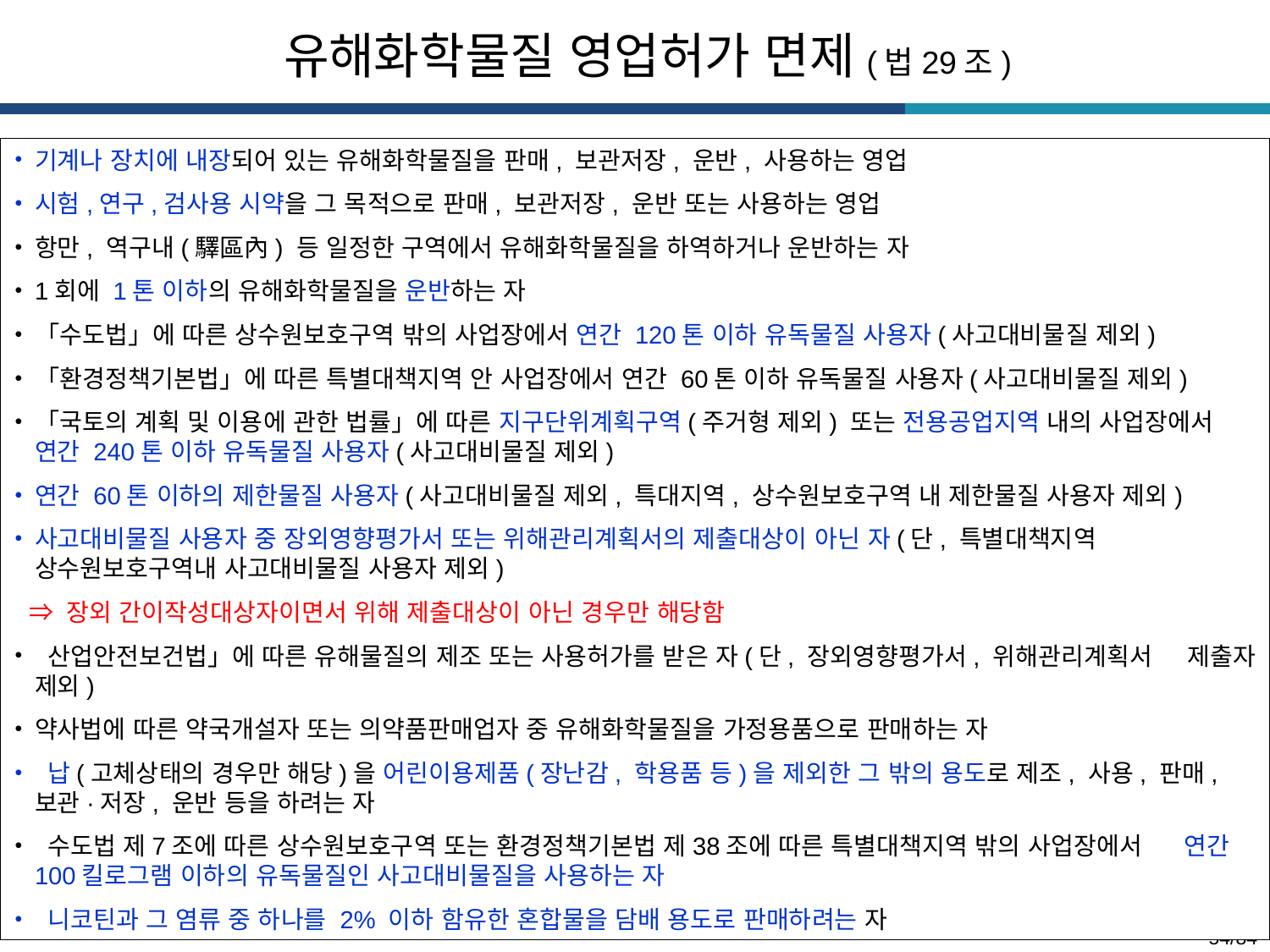

유해화학물질 영업허가 면제(법29조)
기계나 장치에 내장되어 있는 유해화학물질을 판매, 보관저장, 운반, 사용하는 영업
시험,연구,검사용 시약을 그 목적으로 판매, 보관저장, 운반 또는 사용하는 영업
항만, 역구내(驛區內) 등 일정한 구역에서 유해화학물질을 하역하거나 운반하는 자
1회에 1톤 이하의 유해화학물질을 운반하는 자
「수도법」에 따른 상수원보호구역 밖의 사업장에서 연간 120톤 이하 유독물질 사용자(사고대비물질 제외)
「환경정책기본법」에 따른 특별대책지역 안 사업장에서 연간 60톤 이하 유독물질 사용자(사고대비물질 제외)
「국토의 계획 및 이용에 관한 법률」에 따른 지구단위계획구역(주거형 제외) 또는 전용공업지역 내의 사업장에서 연간 240톤 이하 유독물질 사용자(사고대비물질 제외)
연간 60톤 이하의 제한물질 사용자(사고대비물질 제외, 특대지역, 상수원보호구역 내 제한물질 사용자 제외)
사고대비물질 사용자 중 장외영향평가서 또는 위해관리계획서의 제출대상이 아닌 자(단, 특별대책지역 상수원보호구역내 사고대비물질 사용자 제외)
  ⇒ 장외 간이작성대상자이면서 위해 제출대상이 아닌 경우만 해당함
 산업안전보건법」에 따른 유해물질의 제조 또는 사용허가를 받은 자(단, 장외영향평가서, 위해관리계획서     제출자 제외)
약사법에 따른 약국개설자 또는 의약품판매업자 중 유해화학물질을 가정용품으로 판매하는 자
 납(고체상태의 경우만 해당)을 어린이용제품(장난감, 학용품 등)을 제외한 그 밖의 용도로 제조, 사용, 판매,    보관·저장, 운반 등을 하려는 자
 수도법 제7조에 따른 상수원보호구역 또는 환경정책기본법 제38조에 따른 특별대책지역 밖의 사업장에서      연간 100킬로그램 이하의 유독물질인 사고대비물질을 사용하는 자
 니코틴과 그 염류 중 하나를 2% 이하 함유한 혼합물을 담배 용도로 판매하려는 자